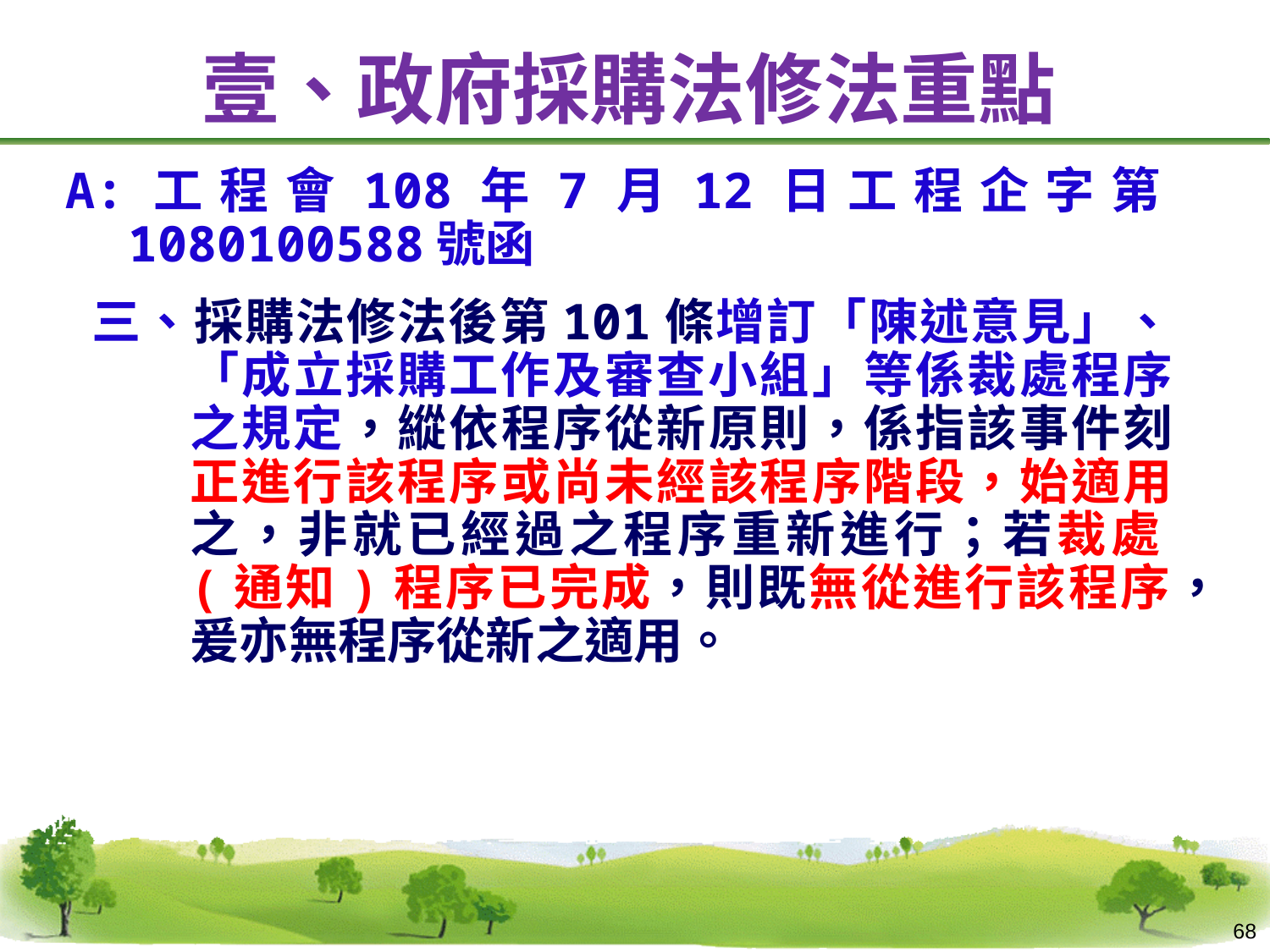

# 壹、政府採購法修法重點
A:工程會108年7月12日工程企字第1080100588號函
 三、採購法修法後第101條增訂「陳述意見」、「成立採購工作及審查小組」等係裁處程序之規定，縱依程序從新原則，係指該事件刻正進行該程序或尚未經該程序階段，始適用之，非就已經過之程序重新進行；若裁處(通知)程序已完成，則既無從進行該程序，爰亦無程序從新之適用。

68